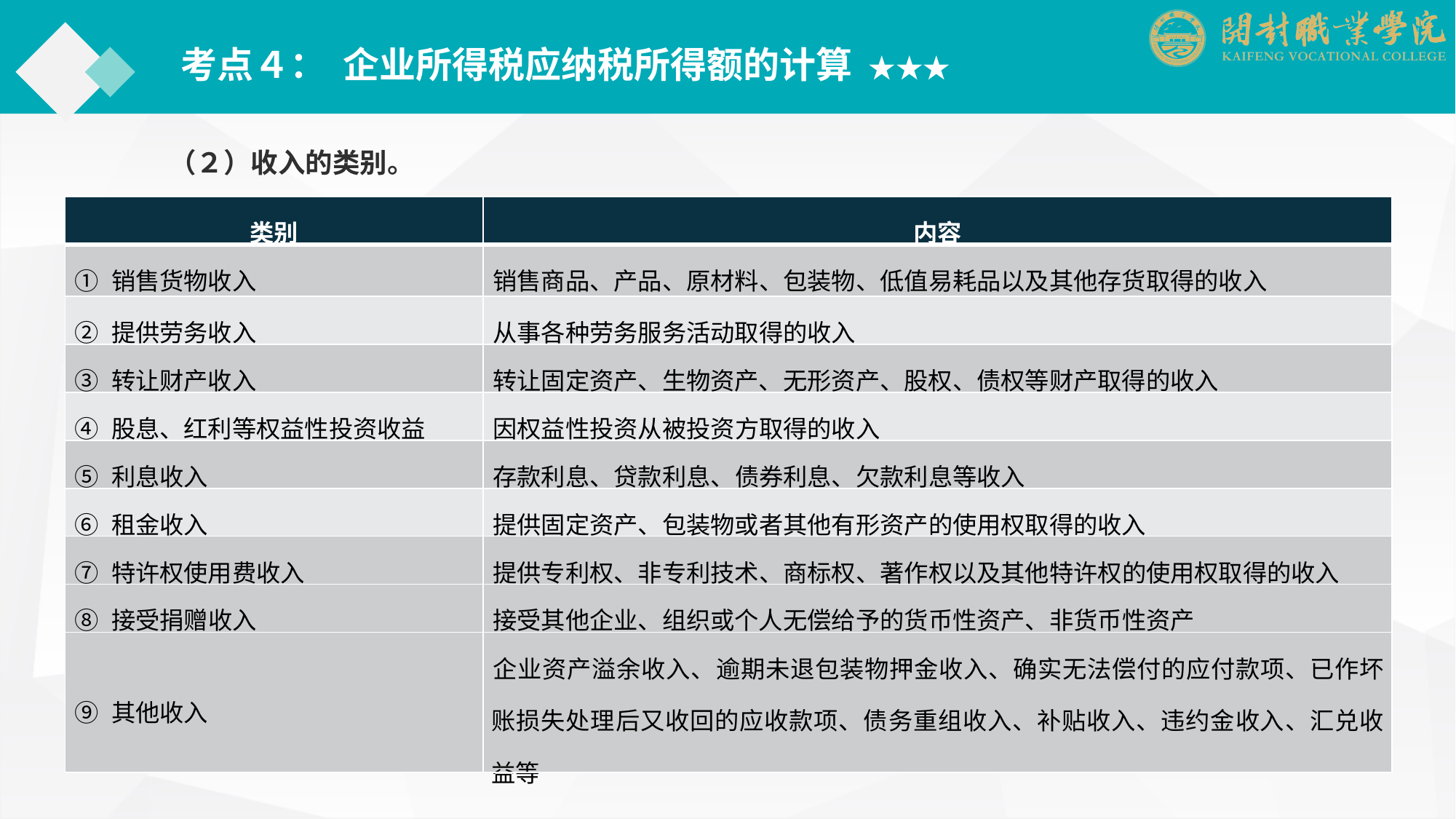

考点４：  企业所得税应纳税所得额的计算  ★★★
（２）收入的类别。
| 类别 | 内容 |
| --- | --- |
| ① 销售货物收入 | 销售商品、产品、原材料、包装物、低值易耗品以及其他存货取得的收入 |
| ② 提供劳务收入 | 从事各种劳务服务活动取得的收入 |
| ③ 转让财产收入 | 转让固定资产、生物资产、无形资产、股权、债权等财产取得的收入 |
| ④ 股息、红利等权益性投资收益 | 因权益性投资从被投资方取得的收入 |
| ⑤ 利息收入 | 存款利息、贷款利息、债券利息、欠款利息等收入 |
| ⑥ 租金收入 | 提供固定资产、包装物或者其他有形资产的使用权取得的收入 |
| ⑦ 特许权使用费收入 | 提供专利权、非专利技术、商标权、著作权以及其他特许权的使用权取得的收入 |
| ⑧ 接受捐赠收入 | 接受其他企业、组织或个人无偿给予的货币性资产、非货币性资产 |
| ⑨ 其他收入 | 企业资产溢余收入、逾期未退包装物押金收入、确实无法偿付的应付款项、已作坏账损失处理后又收回的应收款项、债务重组收入、补贴收入、违约金收入、汇兑收益等 |